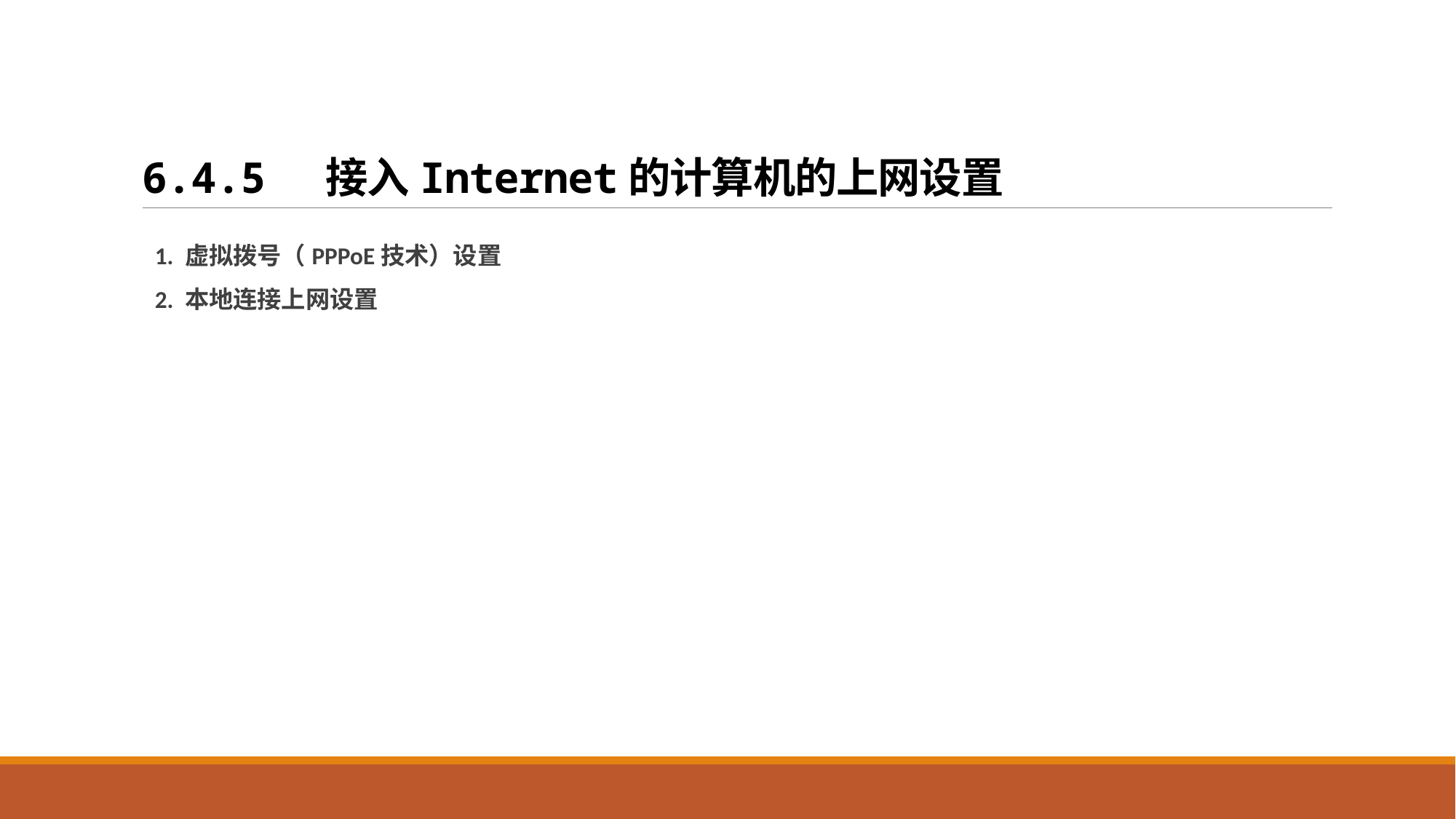

# 6.4.5  接入Internet的计算机的上网设置
1. 虚拟拨号（PPPoE技术）设置
2. 本地连接上网设置